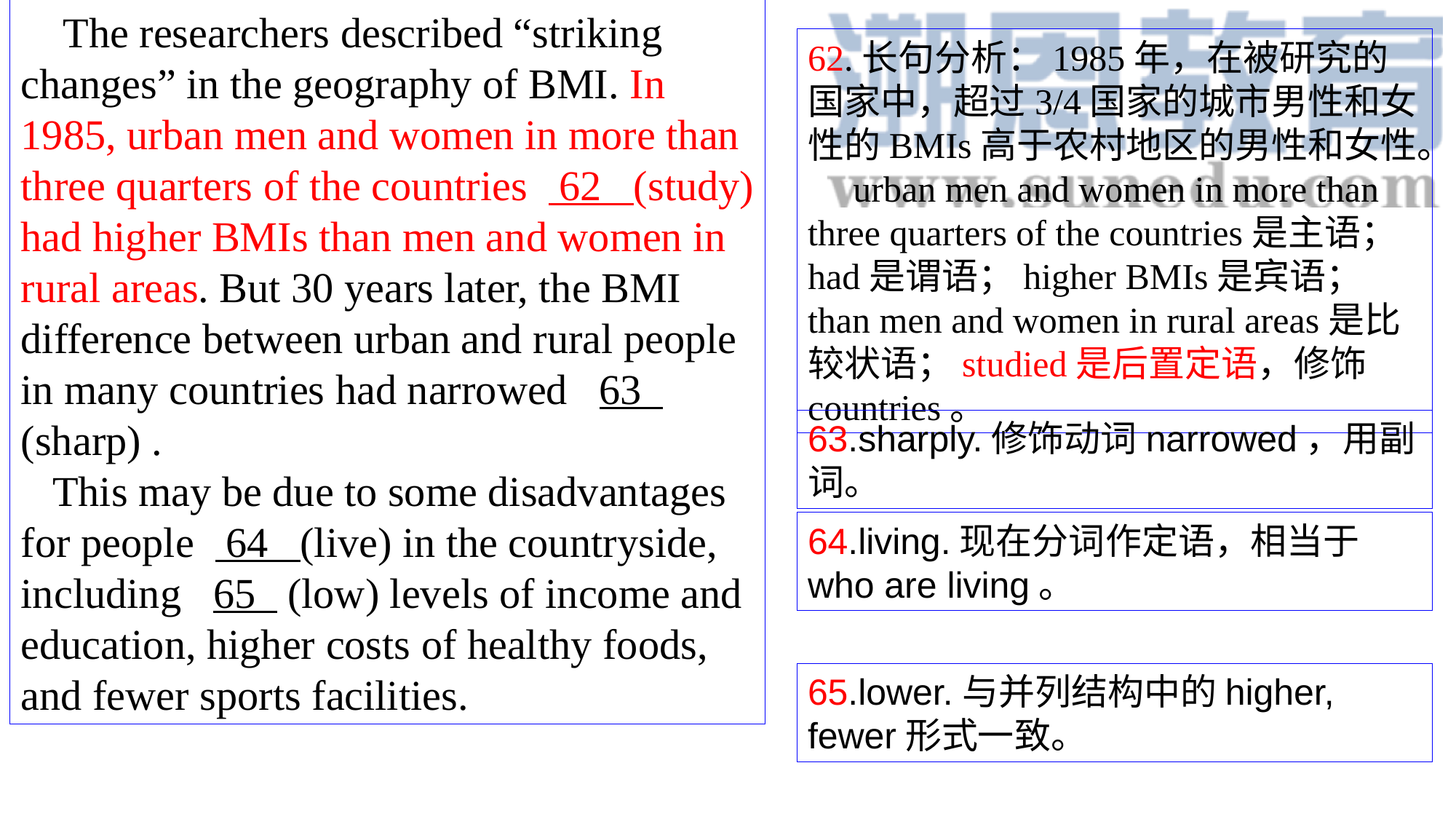

The researchers described “striking changes” in the geography of BMI. In 1985, urban men and women in more than three quarters of the countries   62   (study) had higher BMIs than men and women in rural areas. But 30 years later, the BMI difference between urban and rural people in many countries had narrowed   63   (sharp) .
   This may be due to some disadvantages for people   64   (live) in the countryside, including   65   (low) levels of income and education, higher costs of healthy foods, and fewer sports facilities.
62.长句分析：1985年，在被研究的国家中，超过3/4国家的城市男性和女性的BMIs高于农村地区的男性和女性。
     urban men and women in more than three quarters of the countries是主语；had是谓语；higher BMIs是宾语；than men and women in rural areas是比较状语；studied是后置定语，修饰countries。
63.sharply.修饰动词narrowed，用副词。
64.living.现在分词作定语，相当于who are living。
65.lower.与并列结构中的higher, fewer形式一致。